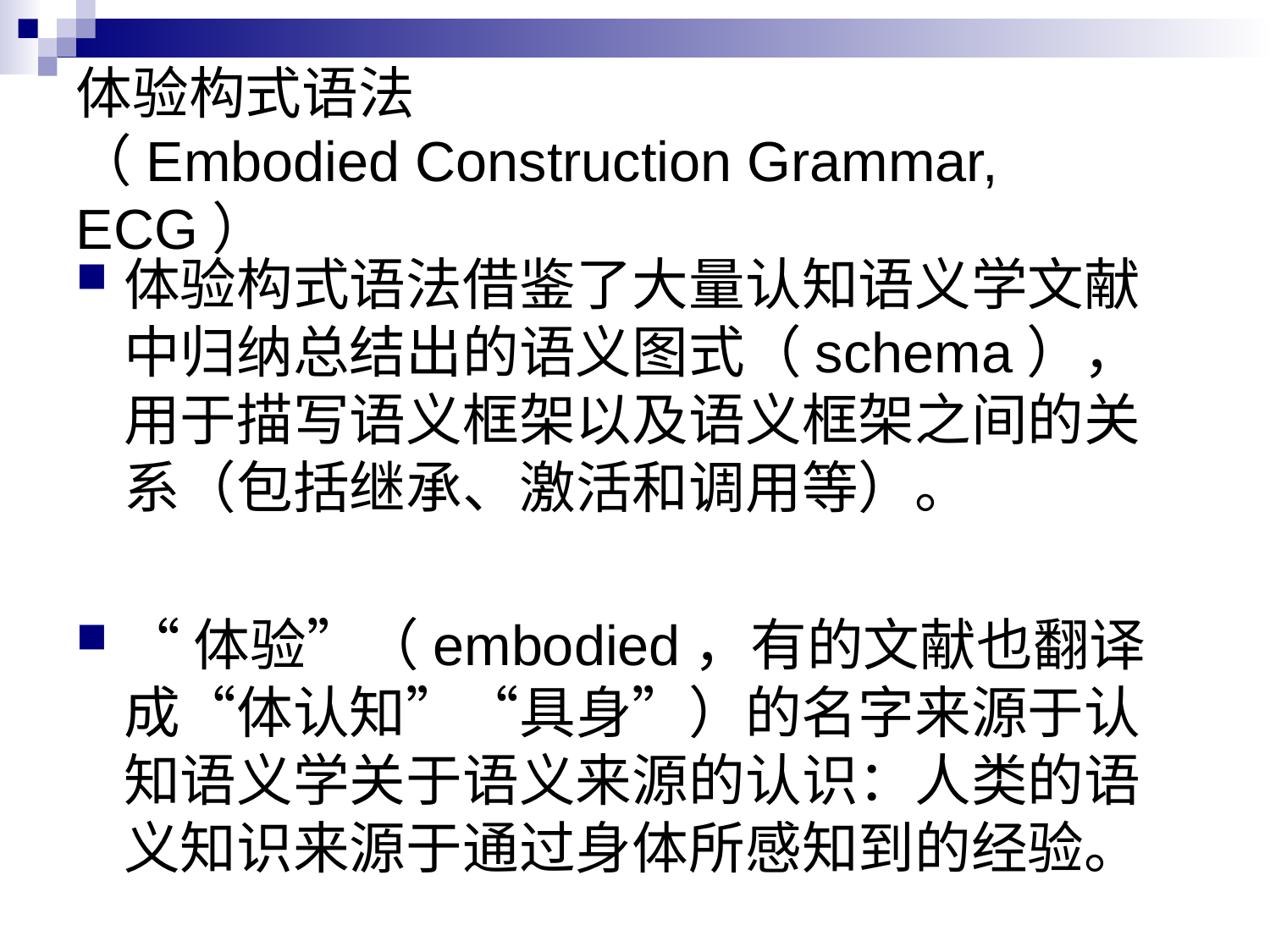

# 体验构式语法 （Embodied Construction Grammar, ECG）
体验构式语法借鉴了大量认知语义学文献中归纳总结出的语义图式（schema），用于描写语义框架以及语义框架之间的关系（包括继承、激活和调用等）。

“体验”（embodied，有的文献也翻译成“体认知”“具身”）的名字来源于认知语义学关于语义来源的认识：人类的语义知识来源于通过身体所感知到的经验。